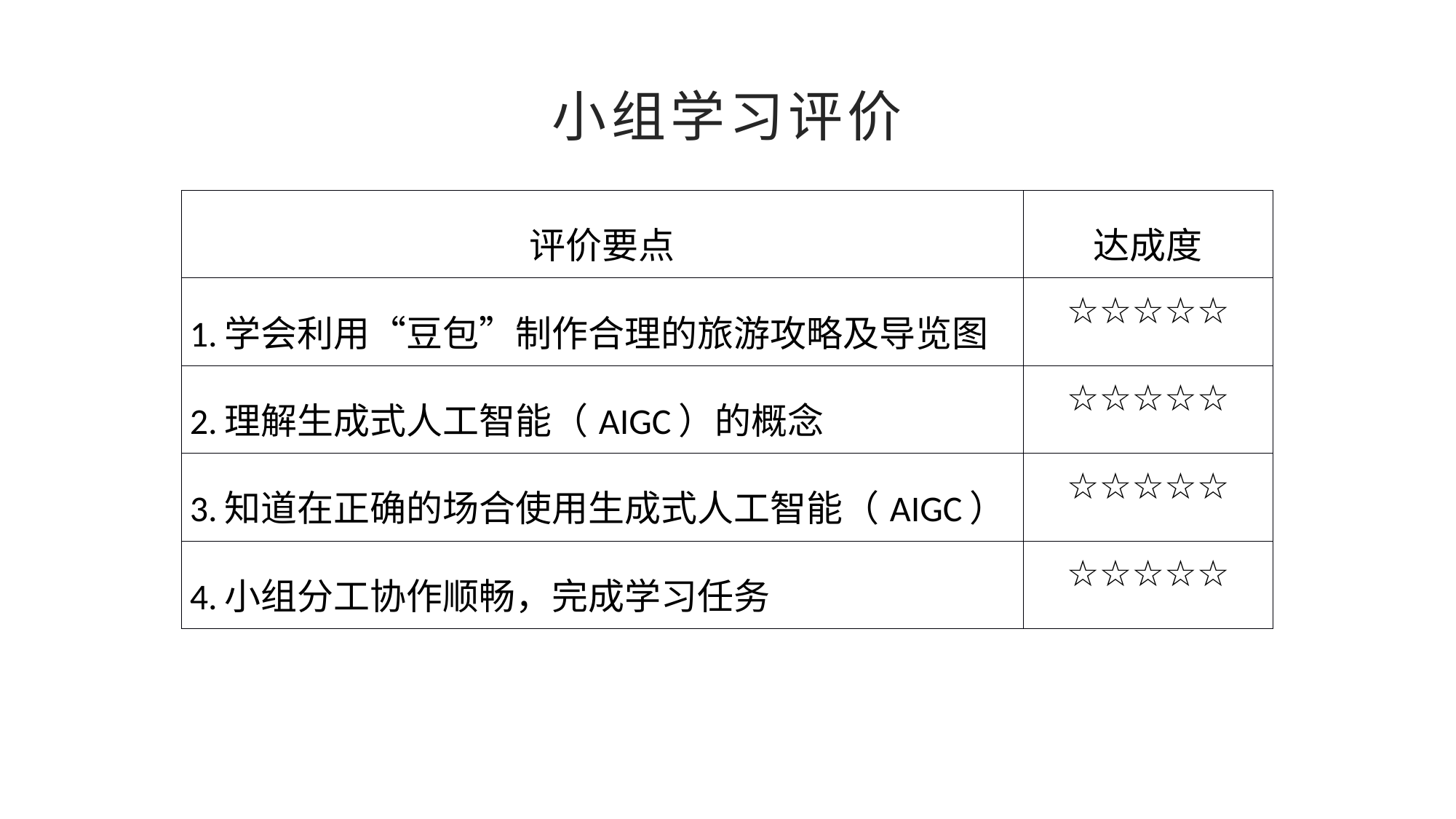

# 小组学习评价
| 评价要点 | 达成度 |
| --- | --- |
| 1.学会利用“豆包”制作合理的旅游攻略及导览图 | ☆☆☆☆☆ |
| 2.理解生成式人工智能（AIGC）的概念 | ☆☆☆☆☆ |
| 3.知道在正确的场合使用生成式人工智能（AIGC） | ☆☆☆☆☆ |
| 4.小组分工协作顺畅，完成学习任务 | ☆☆☆☆☆ |